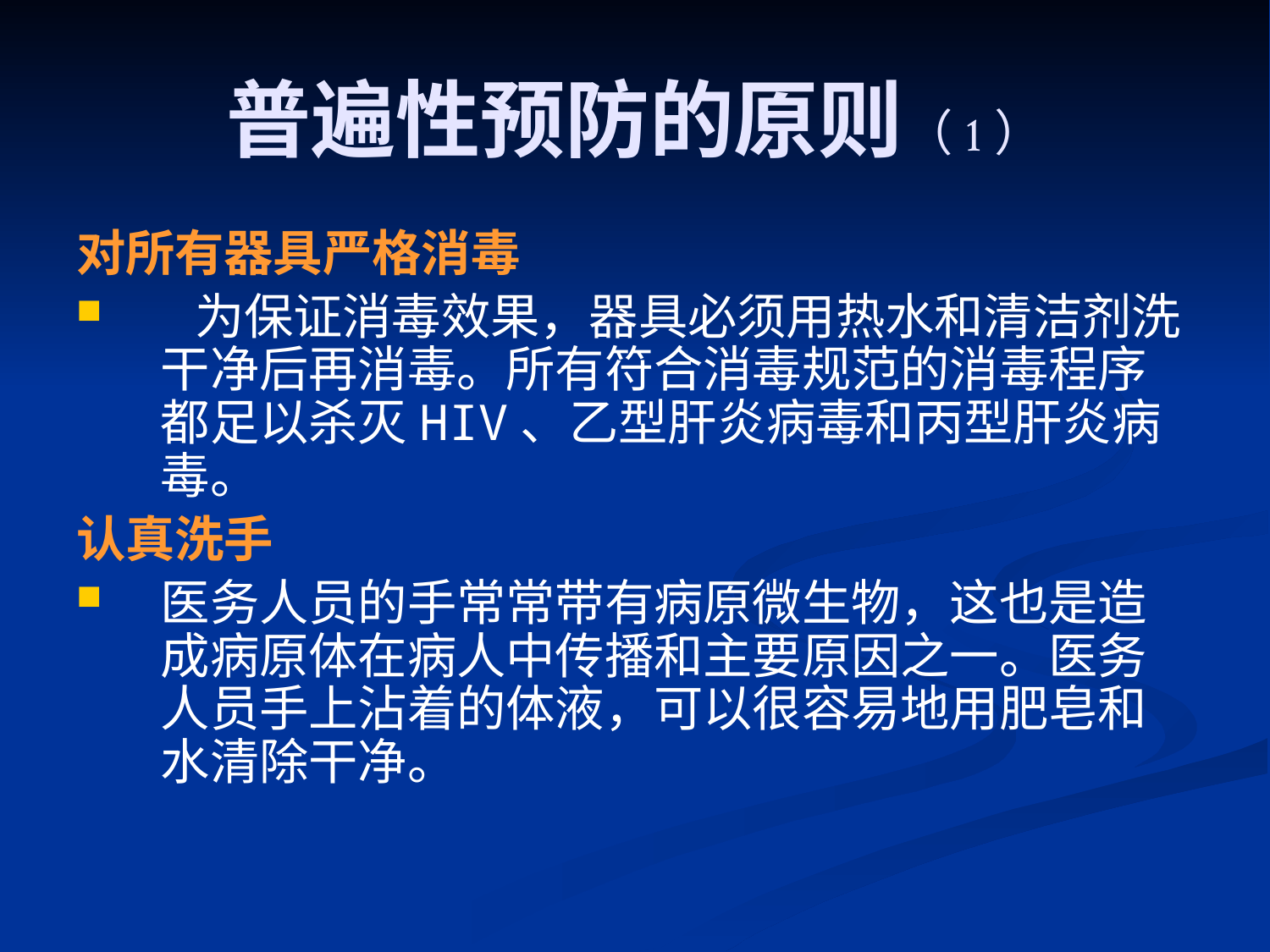

# 普遍性预防的原则（1）
对所有器具严格消毒
  为保证消毒效果，器具必须用热水和清洁剂洗干净后再消毒。所有符合消毒规范的消毒程序都足以杀灭HIV、乙型肝炎病毒和丙型肝炎病毒。
认真洗手
医务人员的手常常带有病原微生物，这也是造成病原体在病人中传播和主要原因之一。医务人员手上沾着的体液，可以很容易地用肥皂和水清除干净。